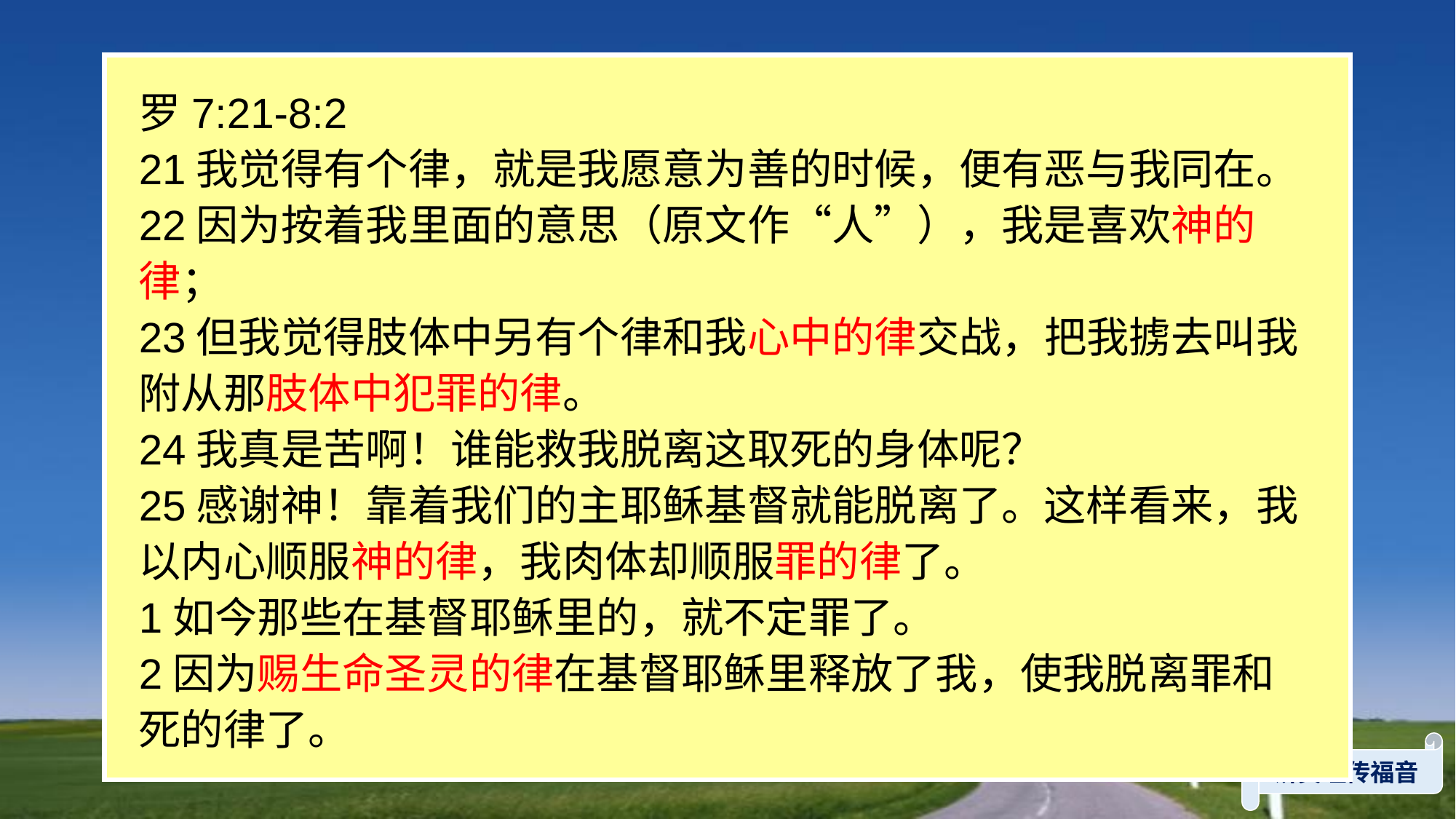

罗7:21-8:2
21我觉得有个律，就是我愿意为善的时候，便有恶与我同在。
22因为按着我里面的意思（原文作“人”），我是喜欢神的律；
23但我觉得肢体中另有个律和我心中的律交战，把我掳去叫我附从那肢体中犯罪的律。
24我真是苦啊！谁能救我脱离这取死的身体呢？
25感谢神！靠着我们的主耶稣基督就能脱离了。这样看来，我以内心顺服神的律，我肉体却顺服罪的律了。
1如今那些在基督耶稣里的，就不定罪了。
2因为赐生命圣灵的律在基督耶稣里释放了我，使我脱离罪和死的律了。
讲真理传福音